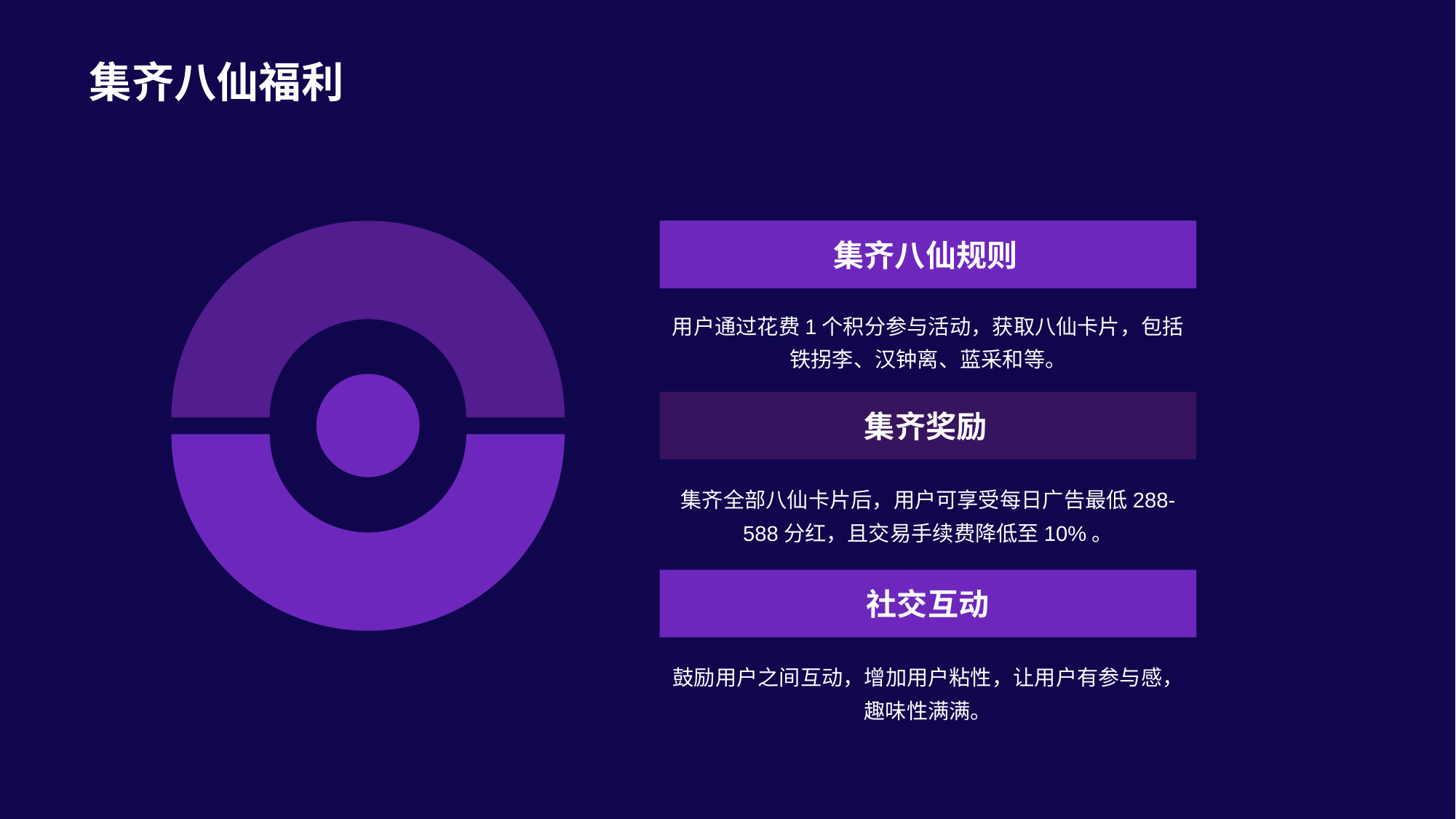

集齐八仙福利

集齐八仙规则
用户通过花费1个积分参与活动，获取八仙卡片，包括铁拐李、汉钟离、蓝采和等。

集齐奖励
集齐全部八仙卡片后，用户可享受每日广告最低288-588分红，且交易手续费降低至10%。

社交互动
鼓励用户之间互动，增加用户粘性，让用户有参与感，趣味性满满。